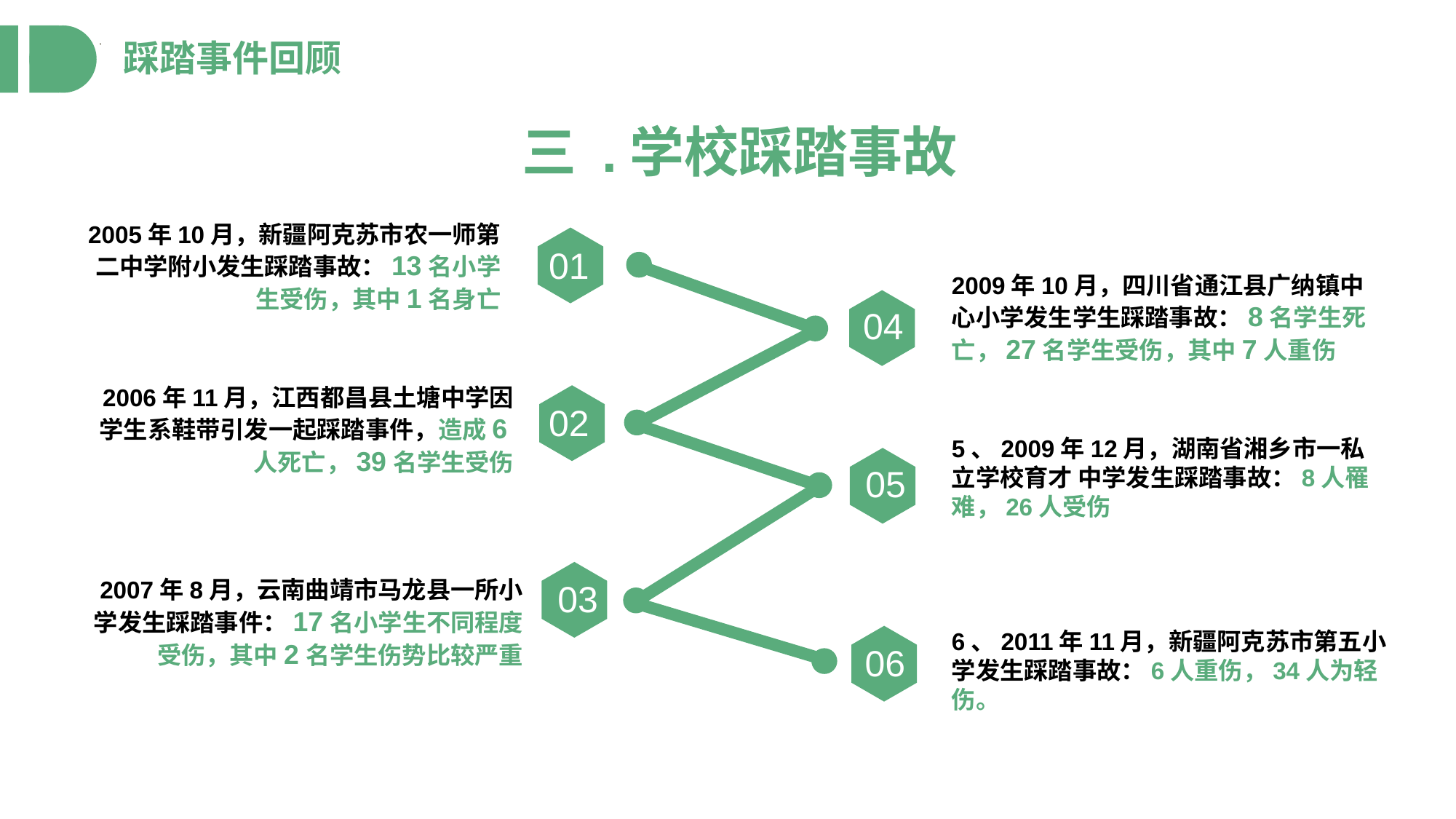

踩踏事件回顾
三 .学校踩踏事故
2005年10月，新疆阿克苏市农一师第二中学附小发生踩踏事故：13名小学生受伤，其中1名身亡

01

2009年10月，四川省通江县广纳镇中心小学发生学生踩踏事故：8名学生死亡，27名学生受伤，其中7人重伤

04

2006年11月，江西都昌县土塘中学因学生系鞋带引发一起踩踏事件，造成6人死亡，39名学生受伤

02

5、2009年12月，湖南省湘乡市一私立学校育才 中学发生踩踏事故：8人罹难，26人受伤

05

2007年8月，云南曲靖市马龙县一所小学发生踩踏事件：17名小学生不同程度受伤，其中2名学生伤势比较严重
03

6、2011年11月，新疆阿克苏市第五小学发生踩踏事故：6人重伤，34人为轻伤。

06